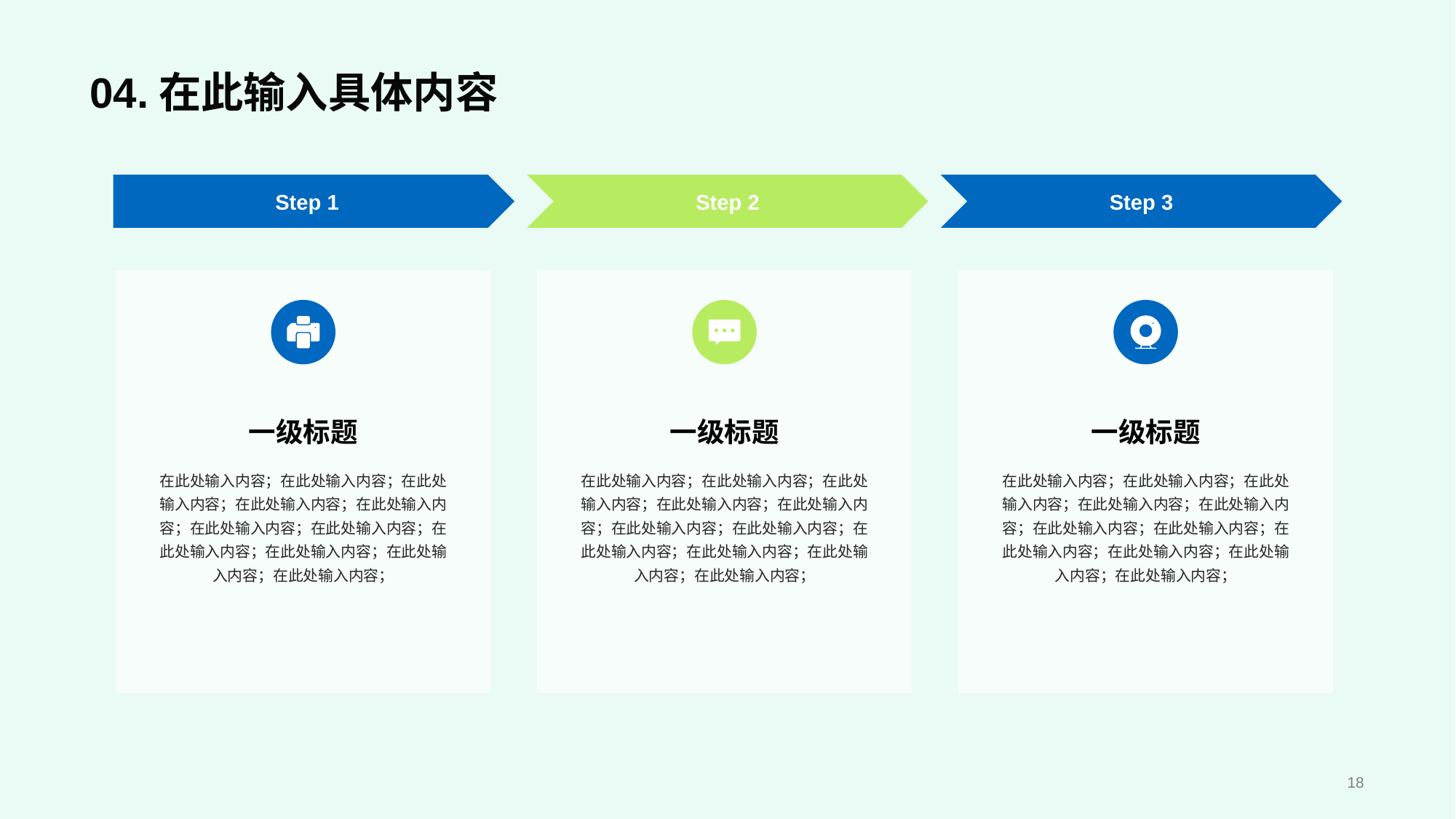

04.在此输入具体内容
Step 1
Step 2
Step 3

一级标题
一级标题
一级标题
在此处输入内容；在此处输入内容；在此处输入内容；在此处输入内容；在此处输入内容；在此处输入内容；在此处输入内容；在此处输入内容；在此处输入内容；在此处输入内容；在此处输入内容；
在此处输入内容；在此处输入内容；在此处输入内容；在此处输入内容；在此处输入内容；在此处输入内容；在此处输入内容；在此处输入内容；在此处输入内容；在此处输入内容；在此处输入内容；
在此处输入内容；在此处输入内容；在此处输入内容；在此处输入内容；在此处输入内容；在此处输入内容；在此处输入内容；在此处输入内容；在此处输入内容；在此处输入内容；在此处输入内容；
18